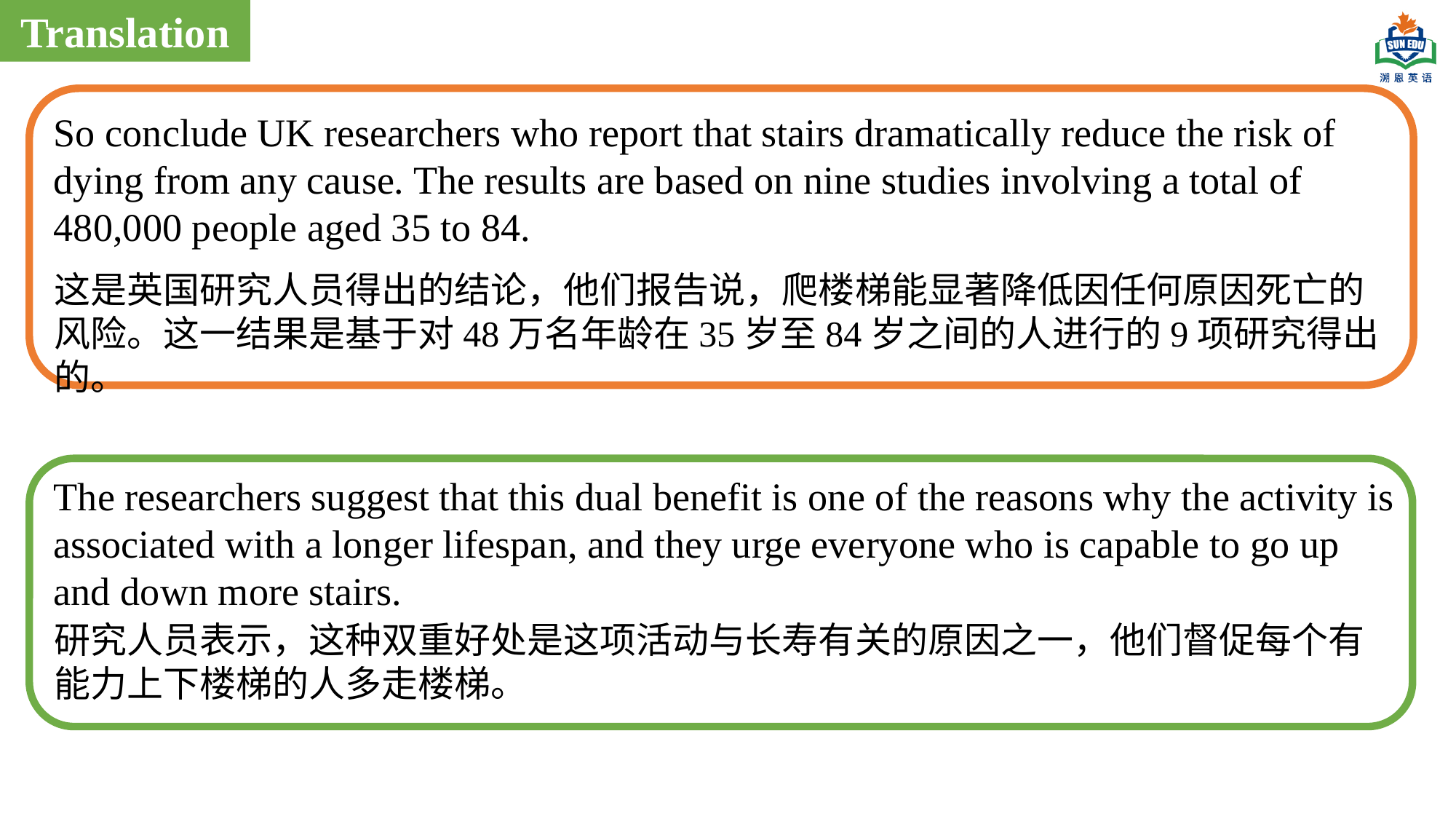

Translation

So conclude UK researchers who report that stairs dramatically reduce the risk of dying from any cause. The results are based on nine studies involving a total of 480,000 people aged 35 to 84.
这是英国研究人员得出的结论，他们报告说，爬楼梯能显著降低因任何原因死亡的风险。这一结果是基于对48万名年龄在35岁至84岁之间的人进行的9项研究得出的。

The researchers suggest that this dual benefit is one of the reasons why the activity is associated with a longer lifespan, and they urge everyone who is capable to go up and down more stairs.

研究人员表示，这种双重好处是这项活动与长寿有关的原因之一，他们督促每个有能力上下楼梯的人多走楼梯。